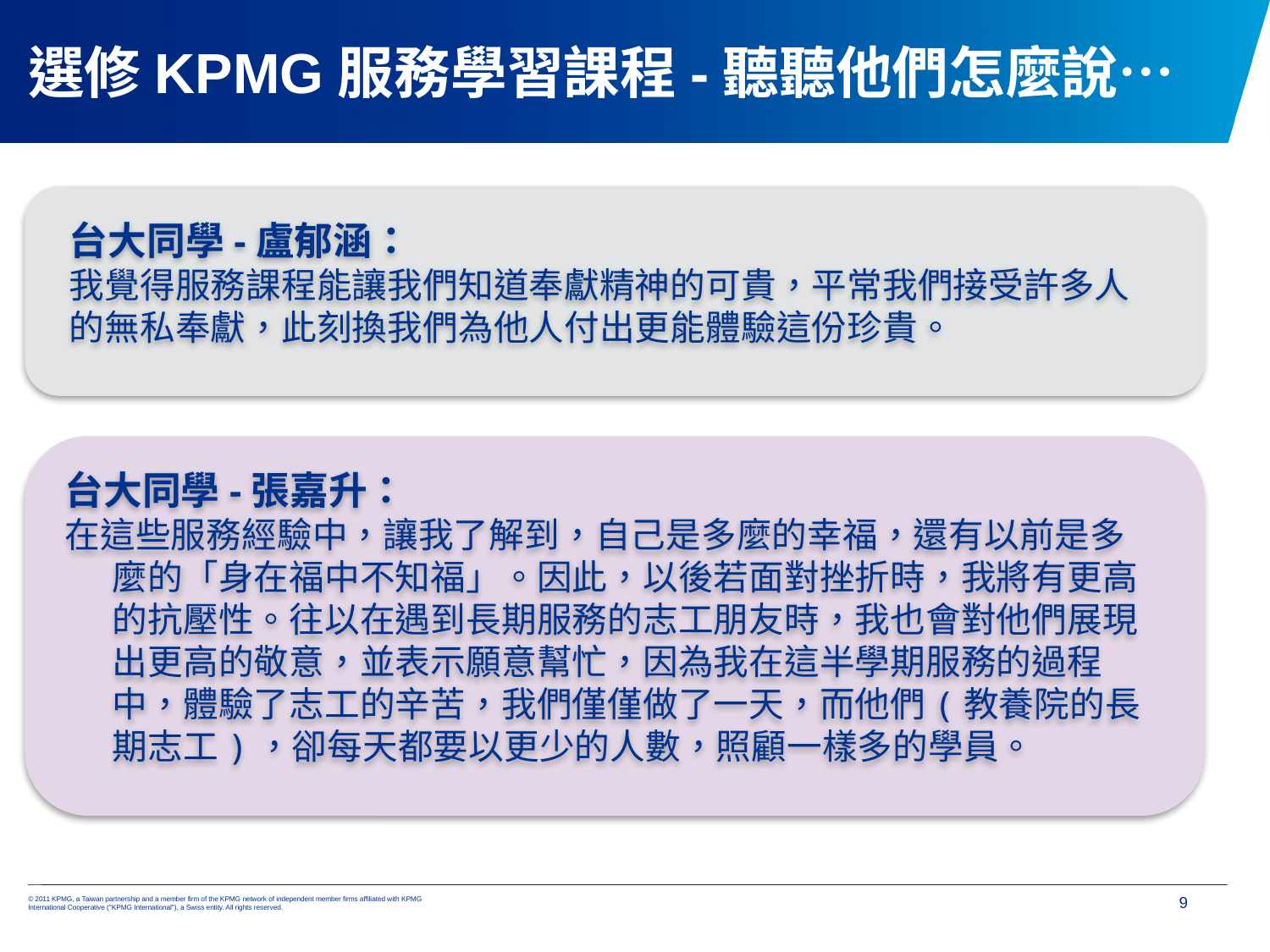

# 選修KPMG服務學習課程-聽聽他們怎麼說…

台大同學-盧郁涵：
我覺得服務課程能讓我們知道奉獻精神的可貴，平常我們接受許多人
的無私奉獻，此刻換我們為他人付出更能體驗這份珍貴。

台大同學-張嘉升：
在這些服務經驗中，讓我了解到，自己是多麼的幸福，還有以前是多麼的「身在福中不知福」。因此，以後若面對挫折時，我將有更高的抗壓性。往以在遇到長期服務的志工朋友時，我也會對他們展現出更高的敬意，並表示願意幫忙，因為我在這半學期服務的過程中，體驗了志工的辛苦，我們僅僅做了一天，而他們(教養院的長期志工)，卻每天都要以更少的人數，照顧一樣多的學員。
9